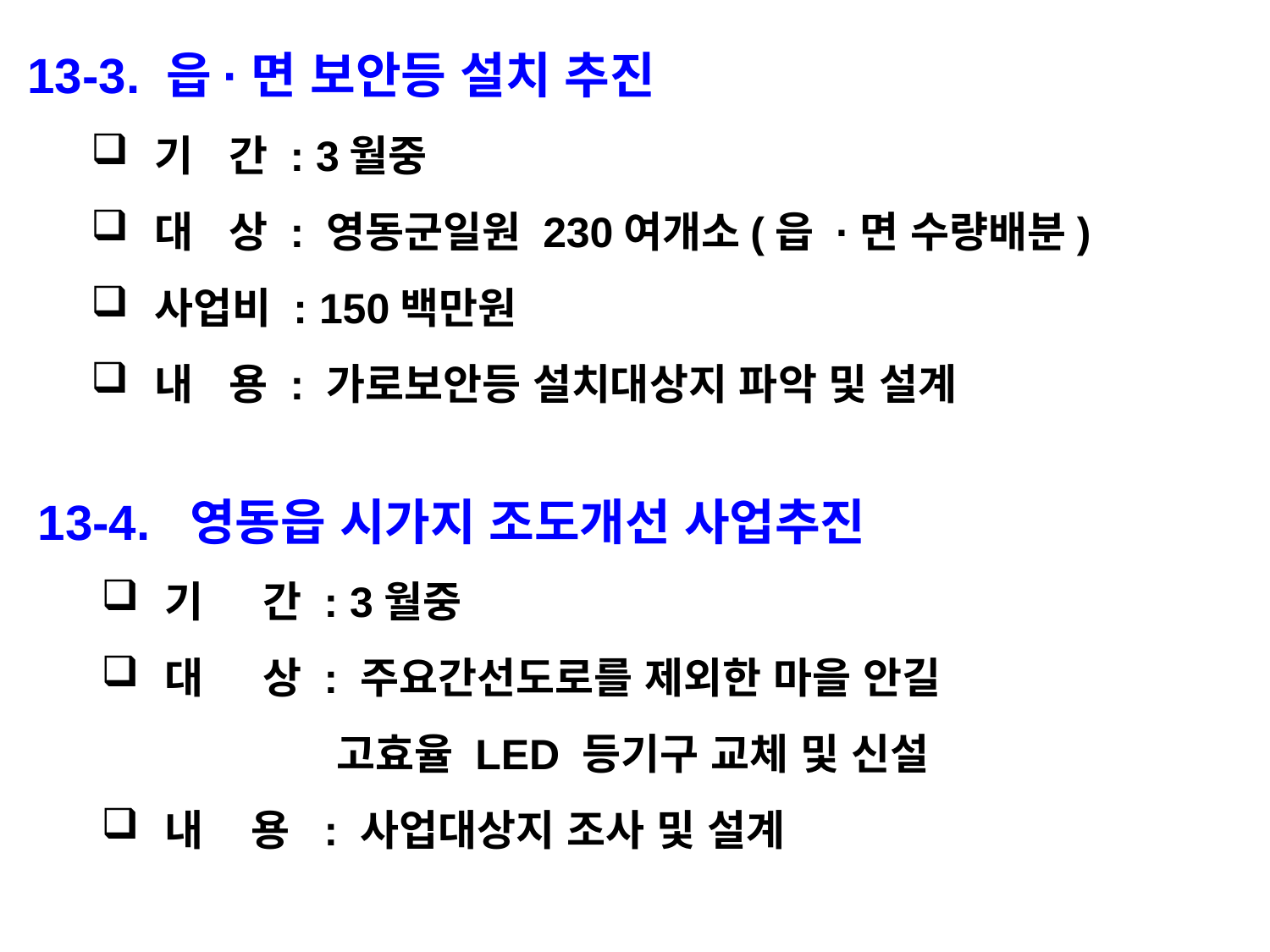

13-3. 읍·면 보안등 설치 추진
기   간 : 3월중
대   상 : 영동군일원 230여개소(읍 ·면 수량배분)
사업비 : 150백만원
내   용 : 가로보안등 설치대상지 파악 및 설계

13-4.  영동읍 시가지 조도개선 사업추진
기     간 : 3월중
대     상 : 주요간선도로를 제외한 마을 안길
                   고효율 LED 등기구 교체 및 신설
내    용  : 사업대상지 조사 및 설계